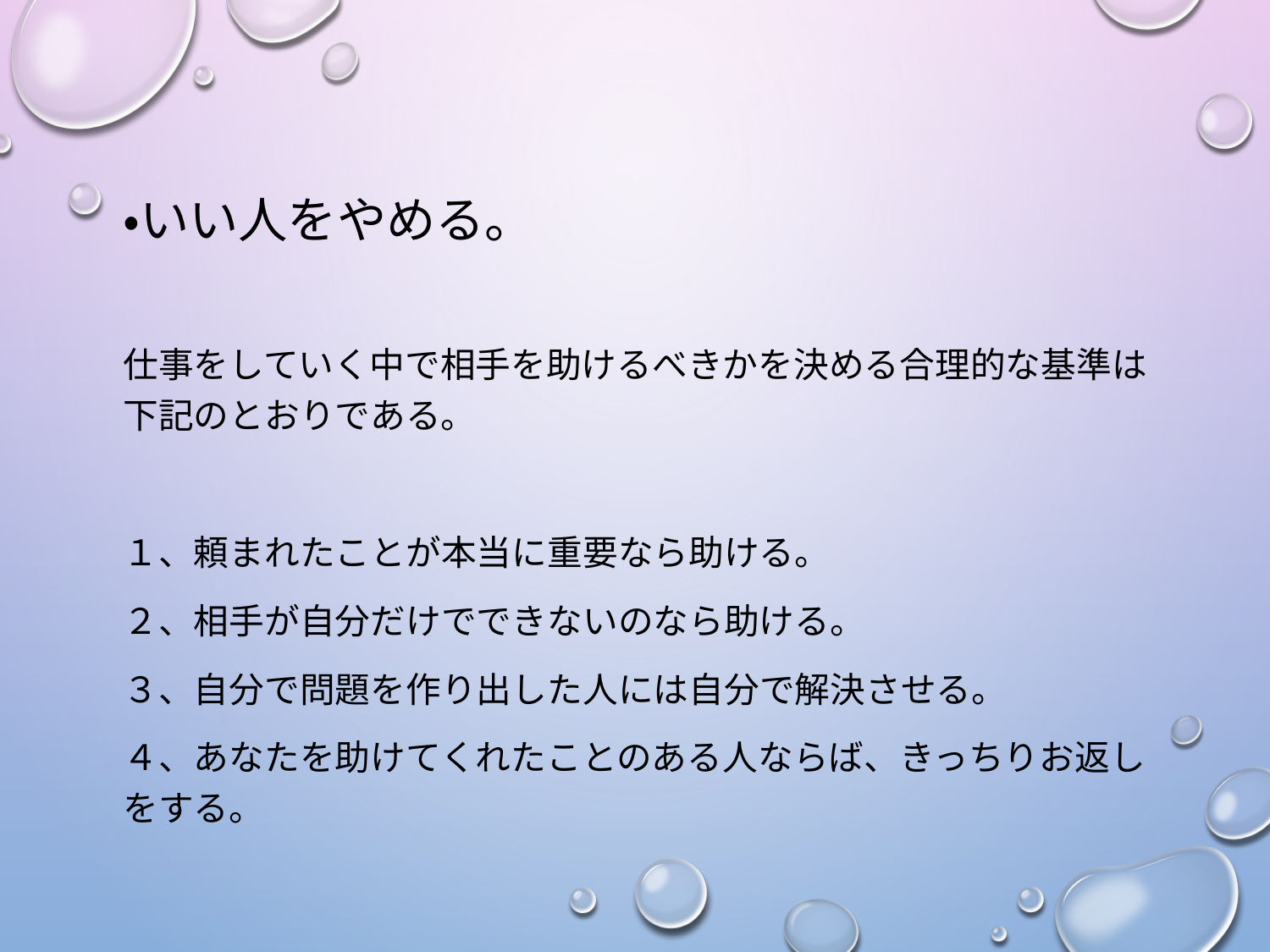

・いい人をやめる。

仕事をしていく中で相手を助けるべきかを決める合理的な基準は下記のとおりである。

１、頼まれたことが本当に重要なら助ける。
２、相手が自分だけでできないのなら助ける。
３、自分で問題を作り出した人には自分で解決させる。
４、あなたを助けてくれたことのある人ならば、きっちりお返しをする。